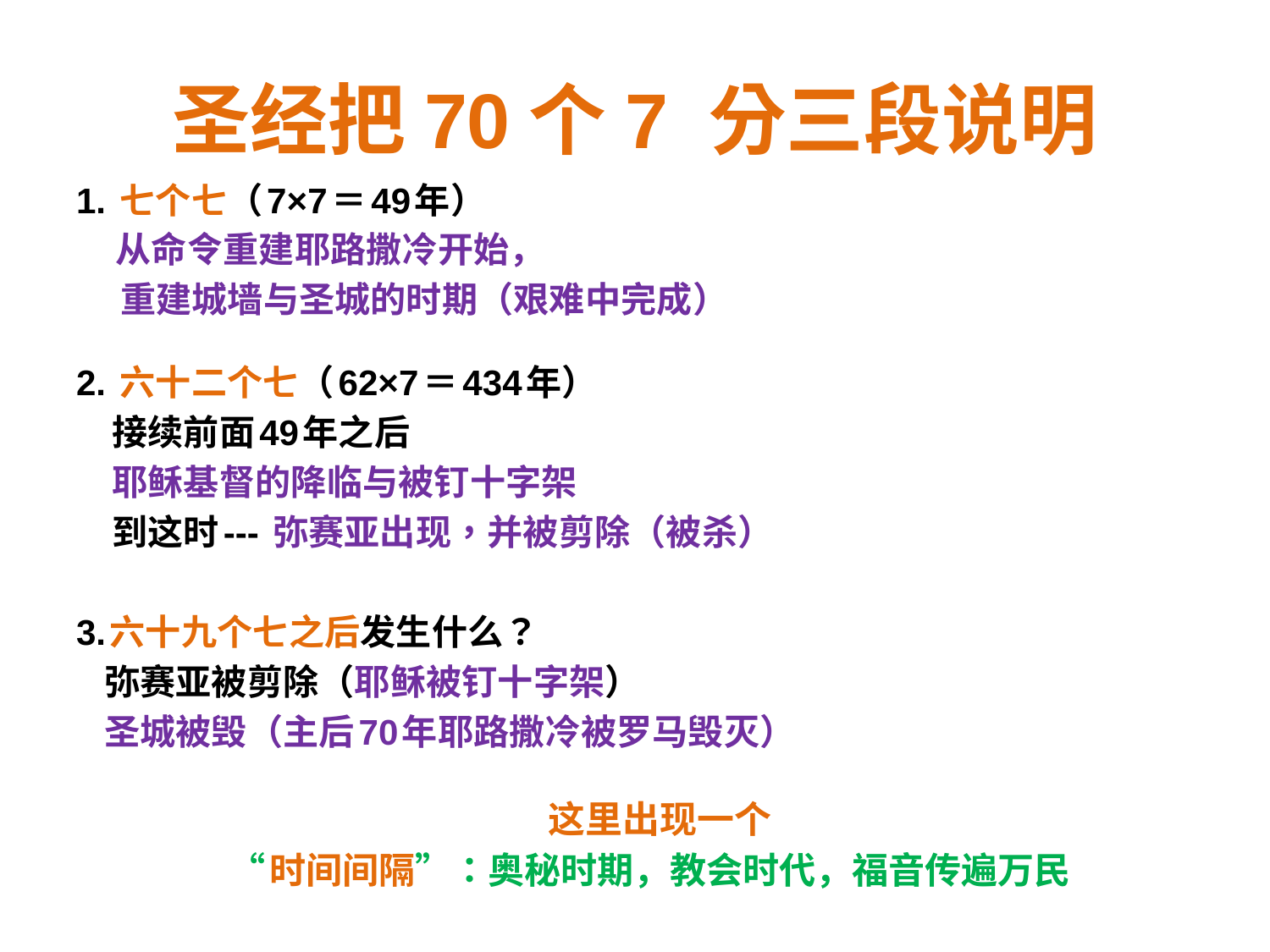

# 圣经把70个7 分三段说明
1. 七个七（7×7＝49年）
      从命令重建耶路撒冷开始，
     重建城墙与圣城的时期（艰难中完成）

2. 六十二个七（62×7＝434年）
    接续前面49年之后
    耶稣基督的降临与被钉十字架
    到这时--- 弥赛亚出现，并被剪除（被杀）

3.六十九个七之后发生什么？
   弥赛亚被剪除（耶稣被钉十字架）
   圣城被毁（主后70年耶路撒冷被罗马毁灭）

  这里出现一个
“时间间隔”：奥秘时期，教会时代，福音传遍万民